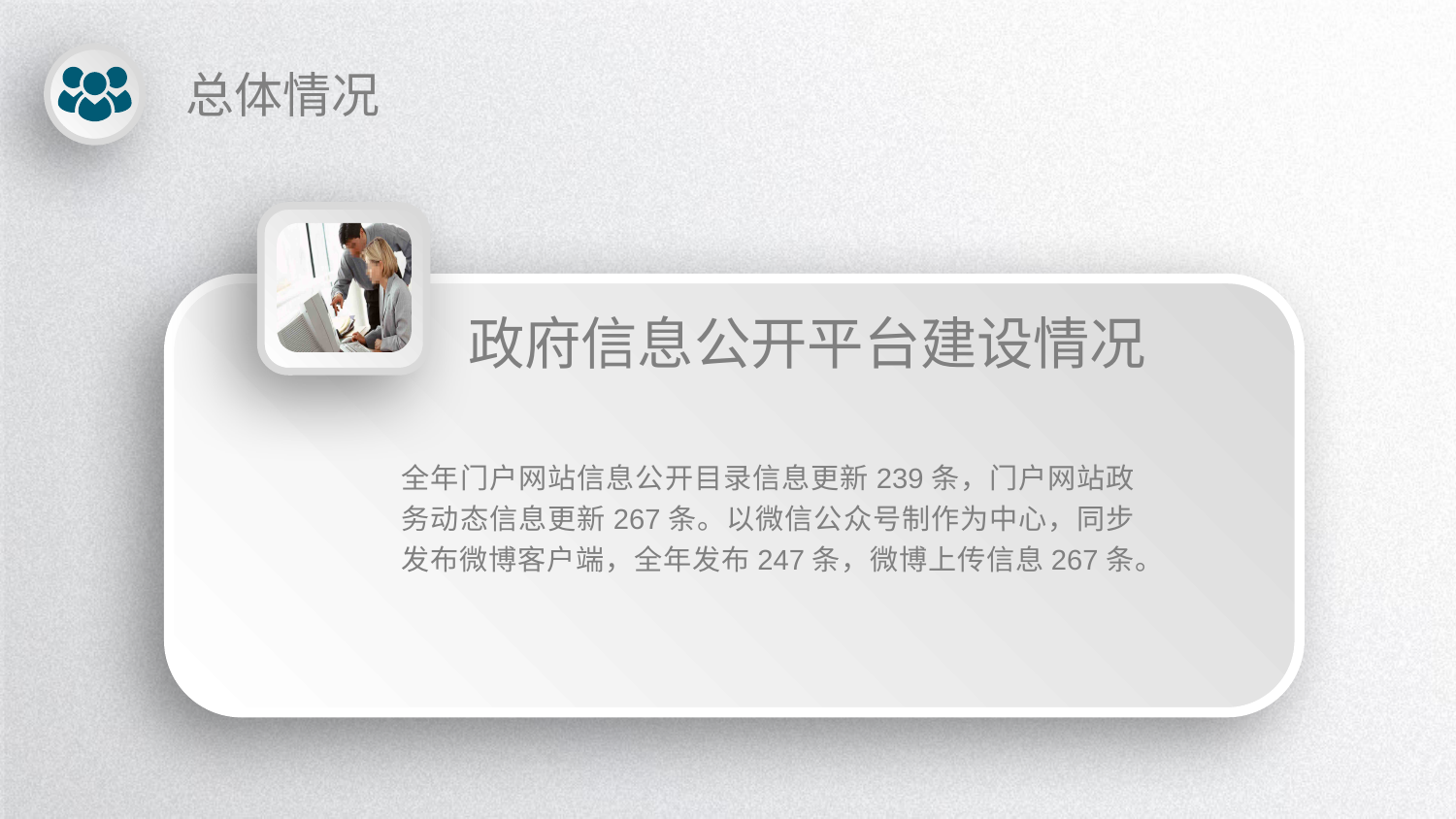

总体情况

政府信息公开平台建设情况
全年门户网站信息公开目录信息更新239条，门户网站政务动态信息更新267条。以微信公众号制作为中心，同步发布微博客户端，全年发布247条，微博上传信息267条。